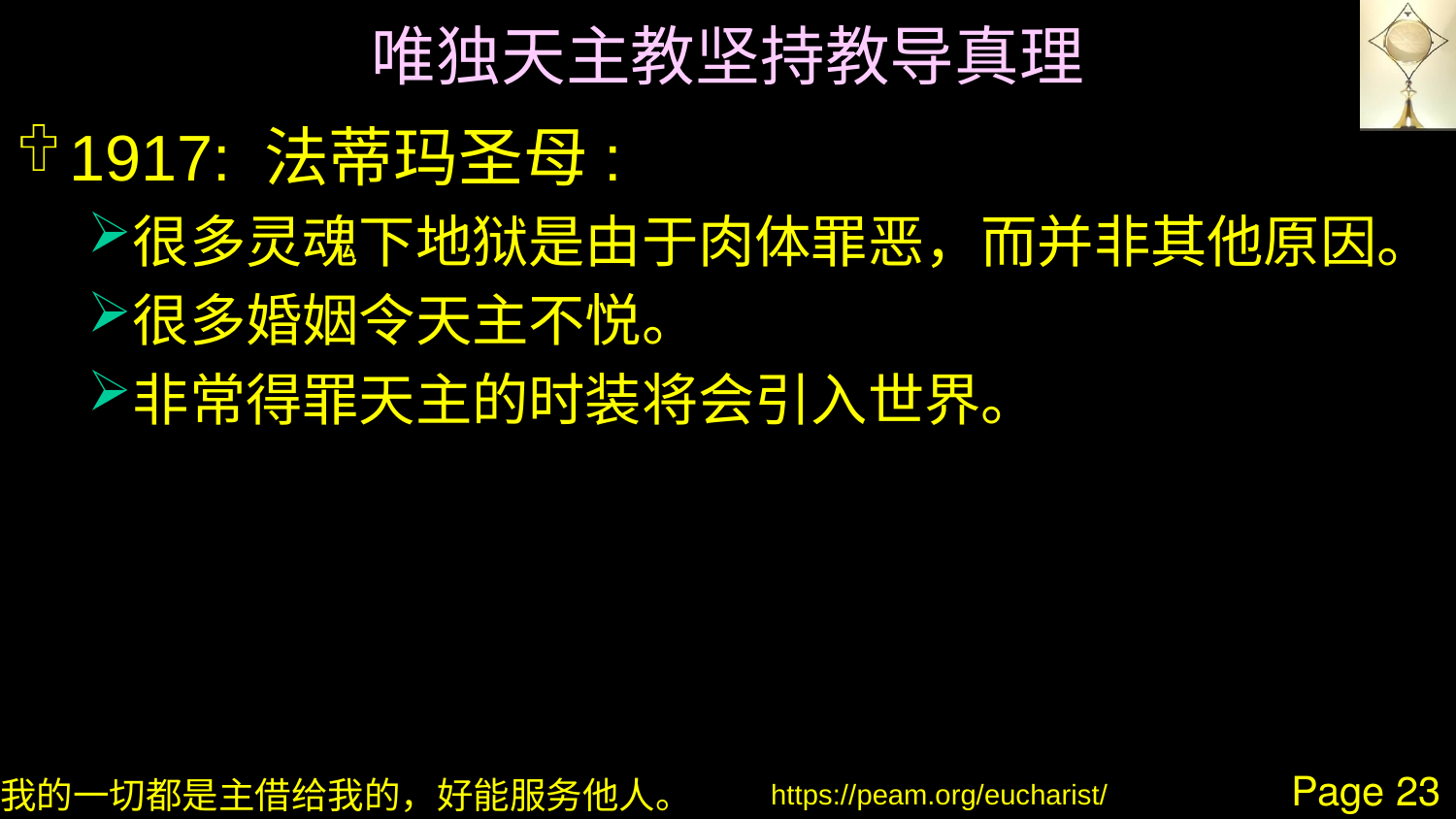

# 唯独天主教坚持教导真理
1917: 法蒂玛圣母:
很多灵魂下地狱是由于肉体罪恶，而并非其他原因。
很多婚姻令天主不悦。
非常得罪天主的时装将会引入世界。